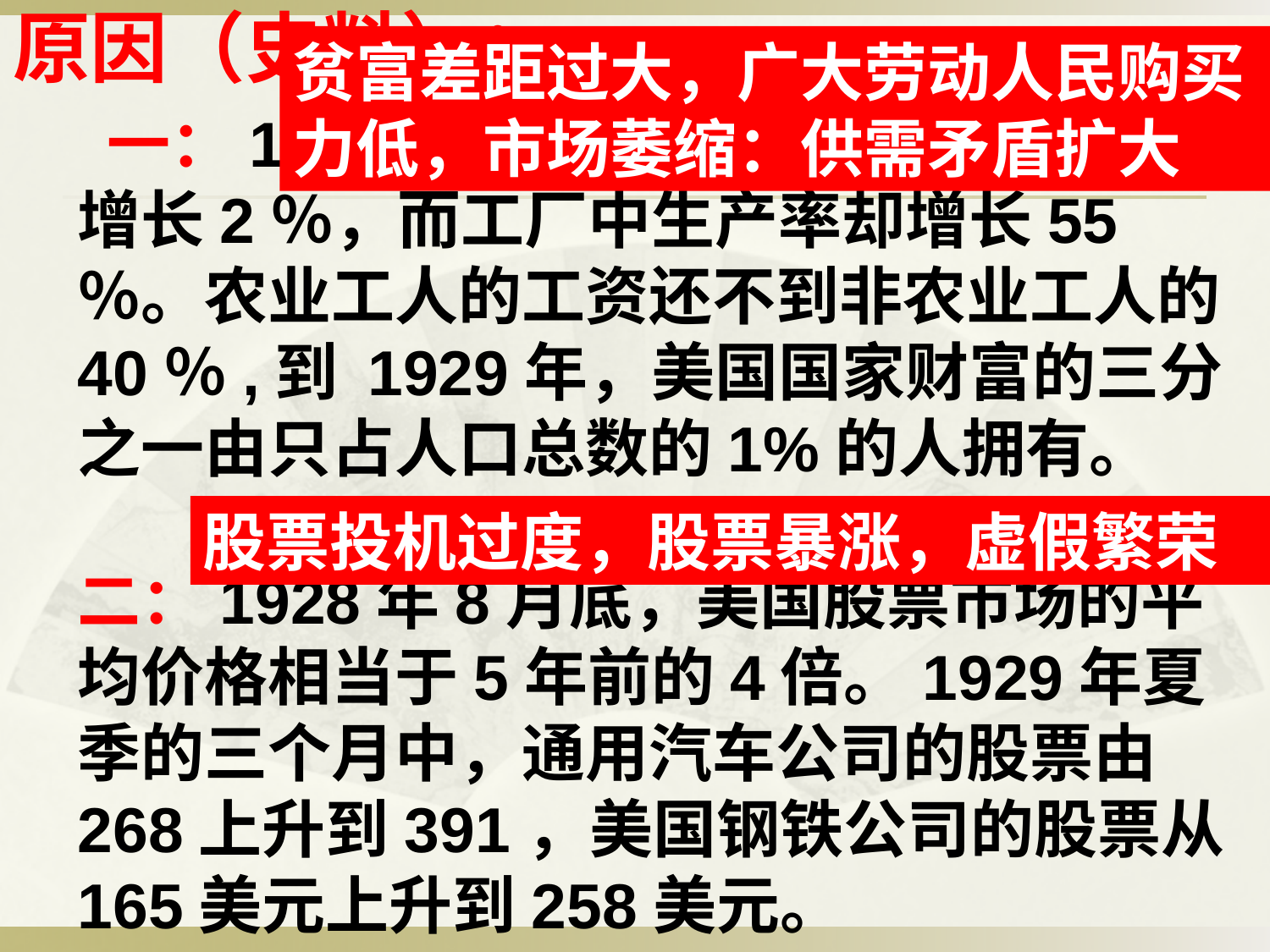

# 原因（史料）：
贫富差距过大，广大劳动人民购买力低，市场萎缩：供需矛盾扩大
 一：1920～1929年，美国工人的工资增长2％，而工厂中生产率却增长55％。农业工人的工资还不到非农业工人的40％,到 1929年，美国国家财富的三分之一由只占人口总数的1%的人拥有。

二：1928年8月底，美国股票市场的平均价格相当于5年前的4倍。1929年夏季的三个月中，通用汽车公司的股票由268上升到391，美国钢铁公司的股票从165美元上升到258美元。

股票投机过度，股票暴涨，虚假繁荣